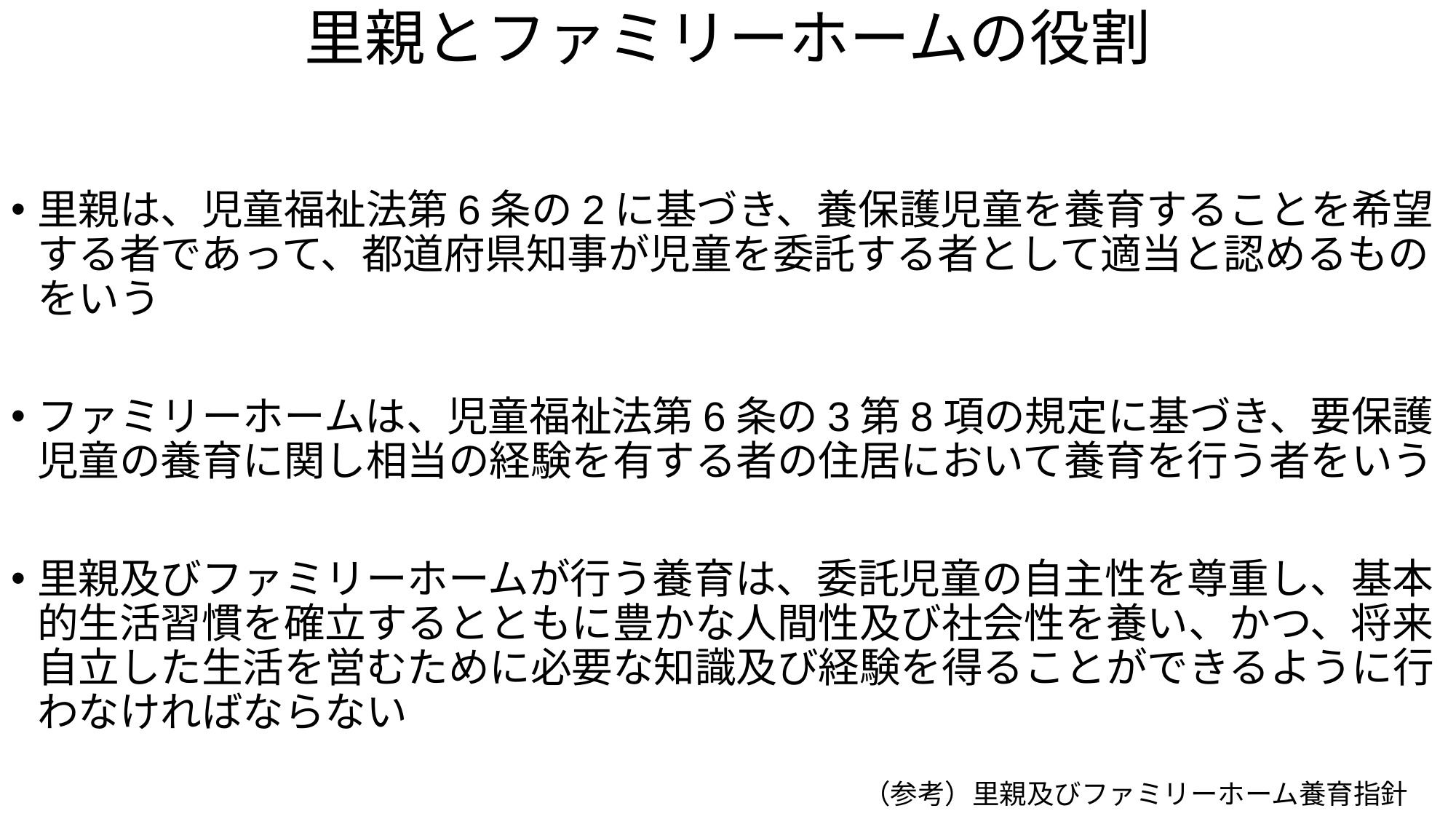

# 里親とファミリーホームの役割

里親は、児童福祉法第6条の2に基づき、養保護児童を養育することを希望する者であって、都道府県知事が児童を委託する者として適当と認めるものをいう

ファミリーホームは、児童福祉法第6条の3第8項の規定に基づき、要保護児童の養育に関し相当の経験を有する者の住居において養育を行う者をいう

里親及びファミリーホームが行う養育は、委託児童の自主性を尊重し、基本的生活習慣を確立するとともに豊かな人間性及び社会性を養い、かつ、将来自立した生活を営むために必要な知識及び経験を得ることができるように行わなければならない
（参考）里親及びファミリーホーム養育指針